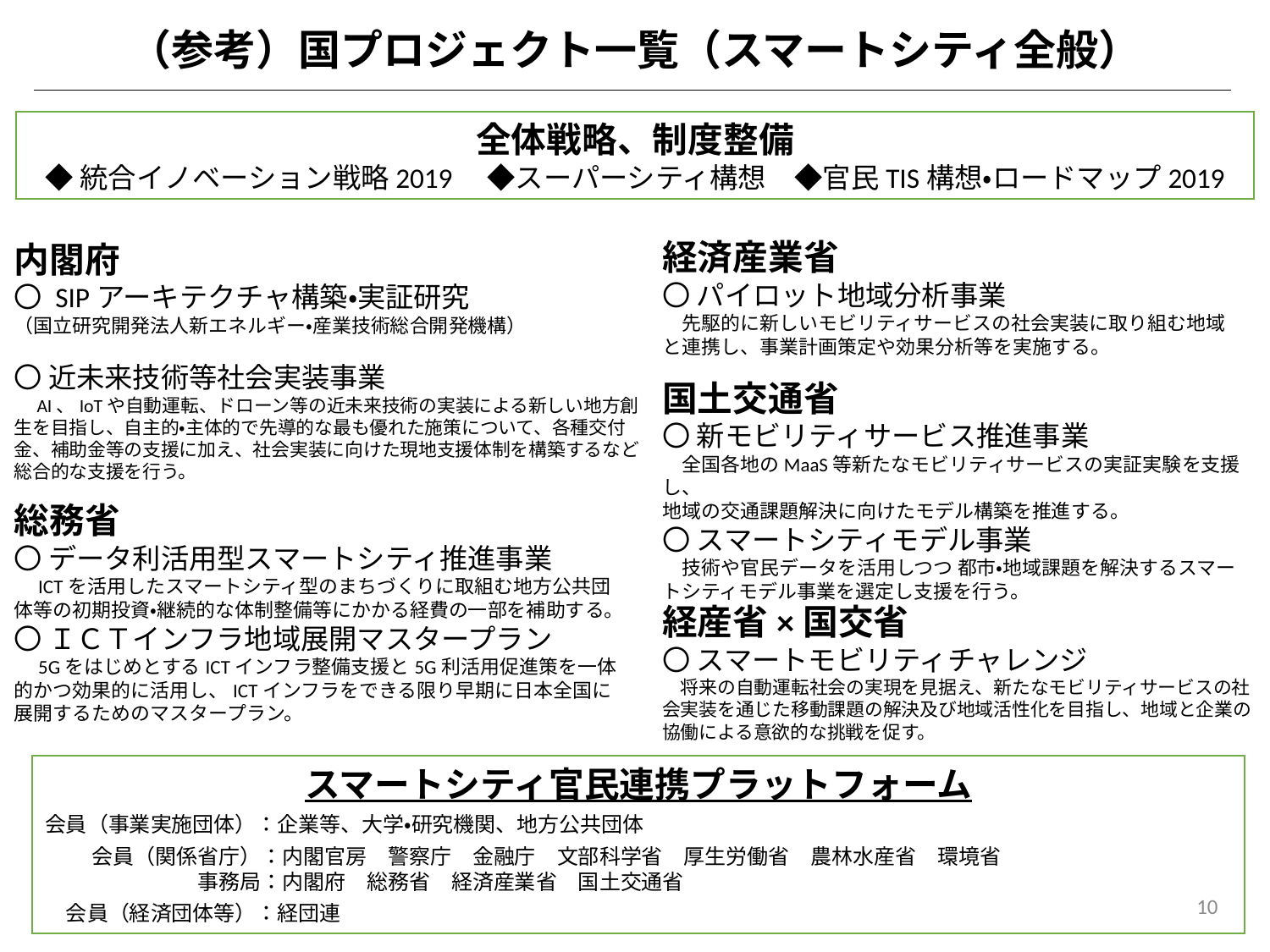

（参考）国プロジェクト一覧（スマートシティ全般）
全体戦略、制度整備
◆統合イノベーション戦略2019　◆スーパーシティ構想　◆官民TIS構想・ロードマップ2019
経済産業省
〇 パイロット地域分析事業
　先駆的に新しいモビリティサービスの社会実装に取り組む地域と連携し、事業計画策定や効果分析等を実施する。
内閣府
〇 SIPアーキテクチャ構築・実証研究
（国立研究開発法人新エネルギー・産業技術総合開発機構）

〇 近未来技術等社会実装事業
　AI、IoTや自動運転、ドローン等の近未来技術の実装による新しい地方創生を目指し、自主的・主体的で先導的な最も優れた施策について、各種交付金、補助金等の支援に加え、社会実装に向けた現地支援体制を構築するなど総合的な支援を行う。
国土交通省
〇 新モビリティサービス推進事業
　全国各地のMaaS等新たなモビリティサービスの実証実験を支援し、
地域の交通課題解決に向けたモデル構築を推進する。
〇 スマートシティモデル事業
　技術や官民データを活用しつつ 都市・地域課題を解決するスマートシティモデル事業を選定し支援を行う。
総務省
〇 データ利活用型スマートシティ推進事業
　ICTを活用したスマートシティ型のまちづくりに取組む地方公共団体等の初期投資・継続的な体制整備等にかかる経費の一部を補助する。
〇 ＩＣＴインフラ地域展開マスタープラン
　5GをはじめとするICTインフラ整備支援と5G利活用促進策を一体的かつ効果的に活用し、ICTインフラをできる限り早期に日本全国に展開するためのマスタープラン。
経産省×国交省
〇 スマートモビリティチャレンジ
　将来の自動運転社会の実現を見据え、新たなモビリティサービスの社会実装を通じた移動課題の解決及び地域活性化を目指し、地域と企業の協働による意欲的な挑戦を促す。
スマートシティ官民連携プラットフォーム

会員（事業実施団体）：企業等、大学・研究機関、地方公共団体
　　会員（関係省庁）：内閣官房　警察庁　金融庁　文部科学省　厚生労働省　農林水産省　環境省
　　　　　　　事務局：内閣府　総務省　経済産業省　国土交通省
　会員（経済団体等）：経団連
10